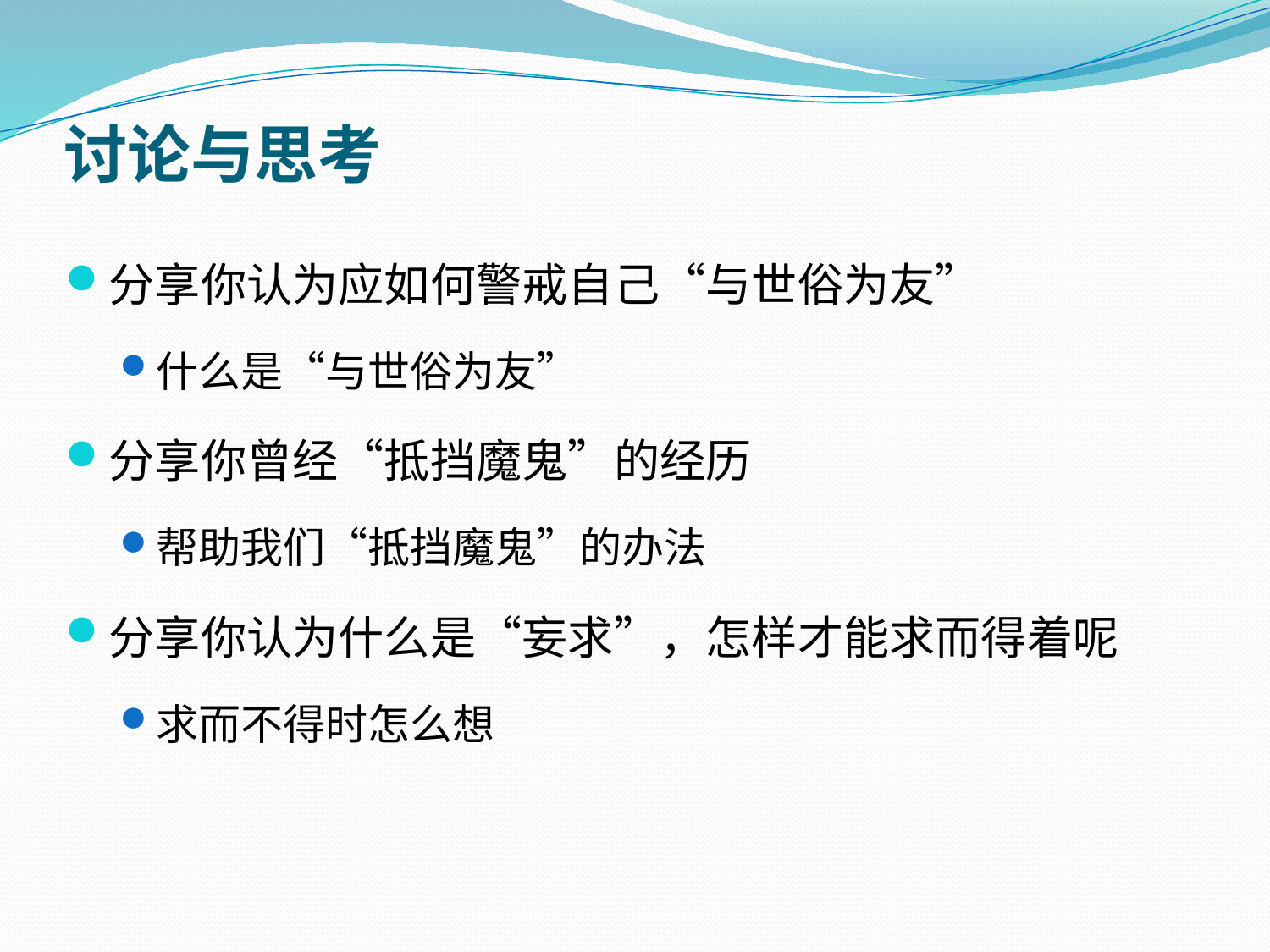

# 讨论与思考
分享你认为应如何警戒自己“与世俗为友”
什么是“与世俗为友”
分享你曾经“抵挡魔鬼”的经历
帮助我们“抵挡魔鬼”的办法
分享你认为什么是“妄求”，怎样才能求而得着呢
求而不得时怎么想